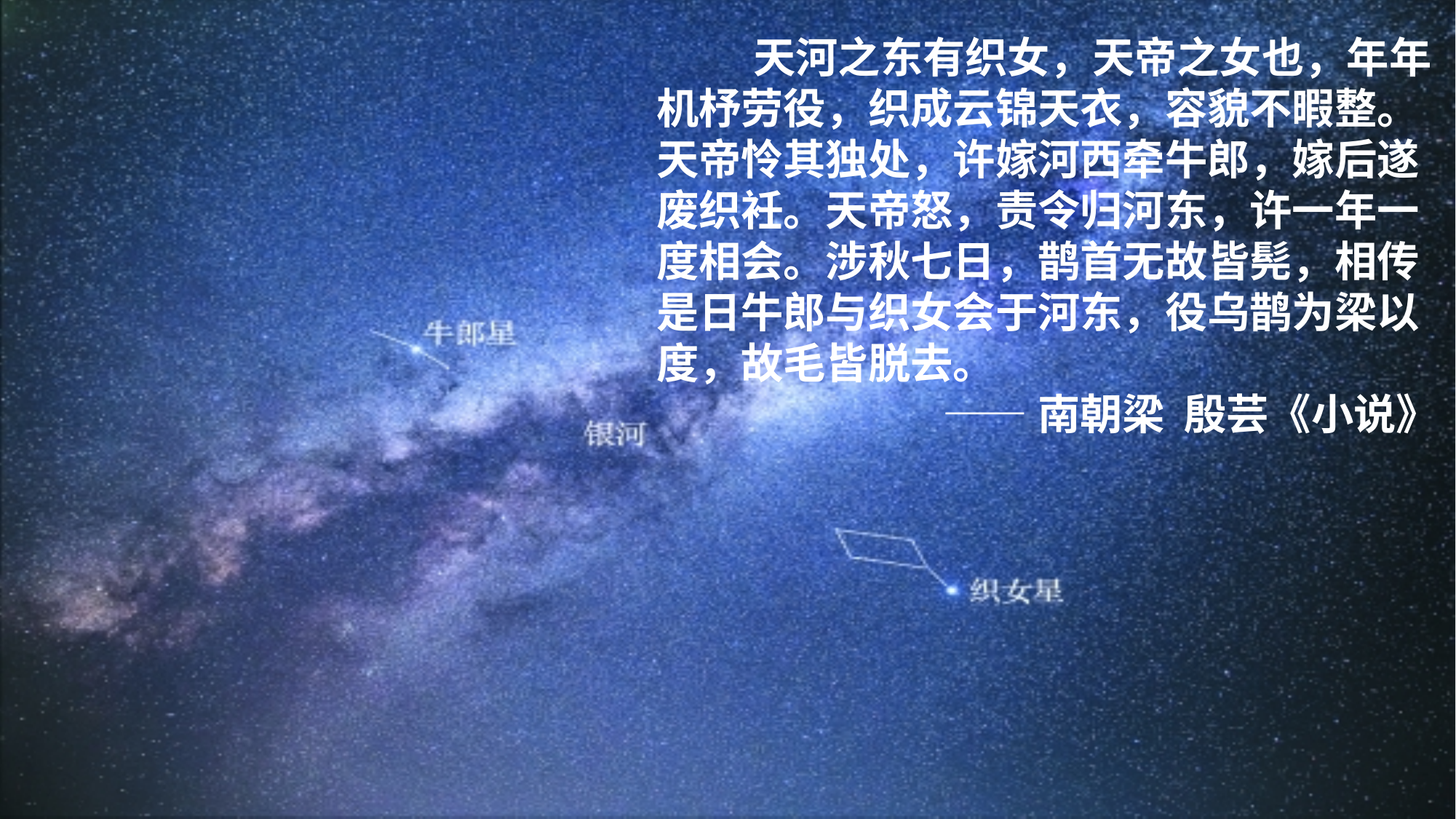

天河之东有织女，天帝之女也，年年机杼劳役，织成云锦天衣，容貌不暇整。天帝怜其独处，许嫁河西牵牛郎，嫁后遂废织衽。天帝怒，责令归河东，许一年一度相会。涉秋七日，鹊首无故皆髡，相传是日牛郎与织女会于河东，役乌鹊为梁以度，故毛皆脱去。
——南朝梁  殷芸《小说》